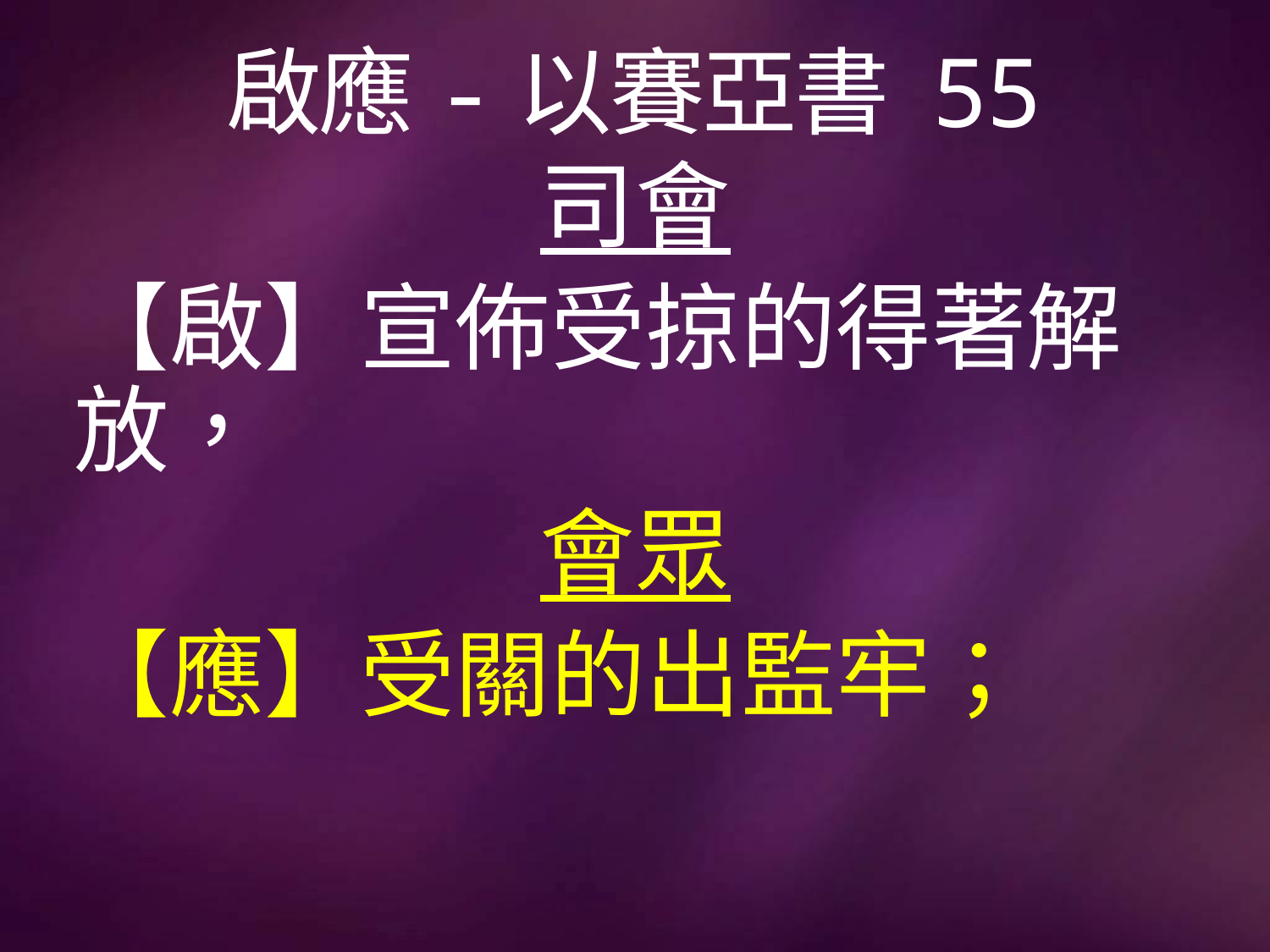

# 啟應-以賽亞書 55
司會
【啟】宣佈受掠的得著解放，
會眾
【應】受關的出監牢；